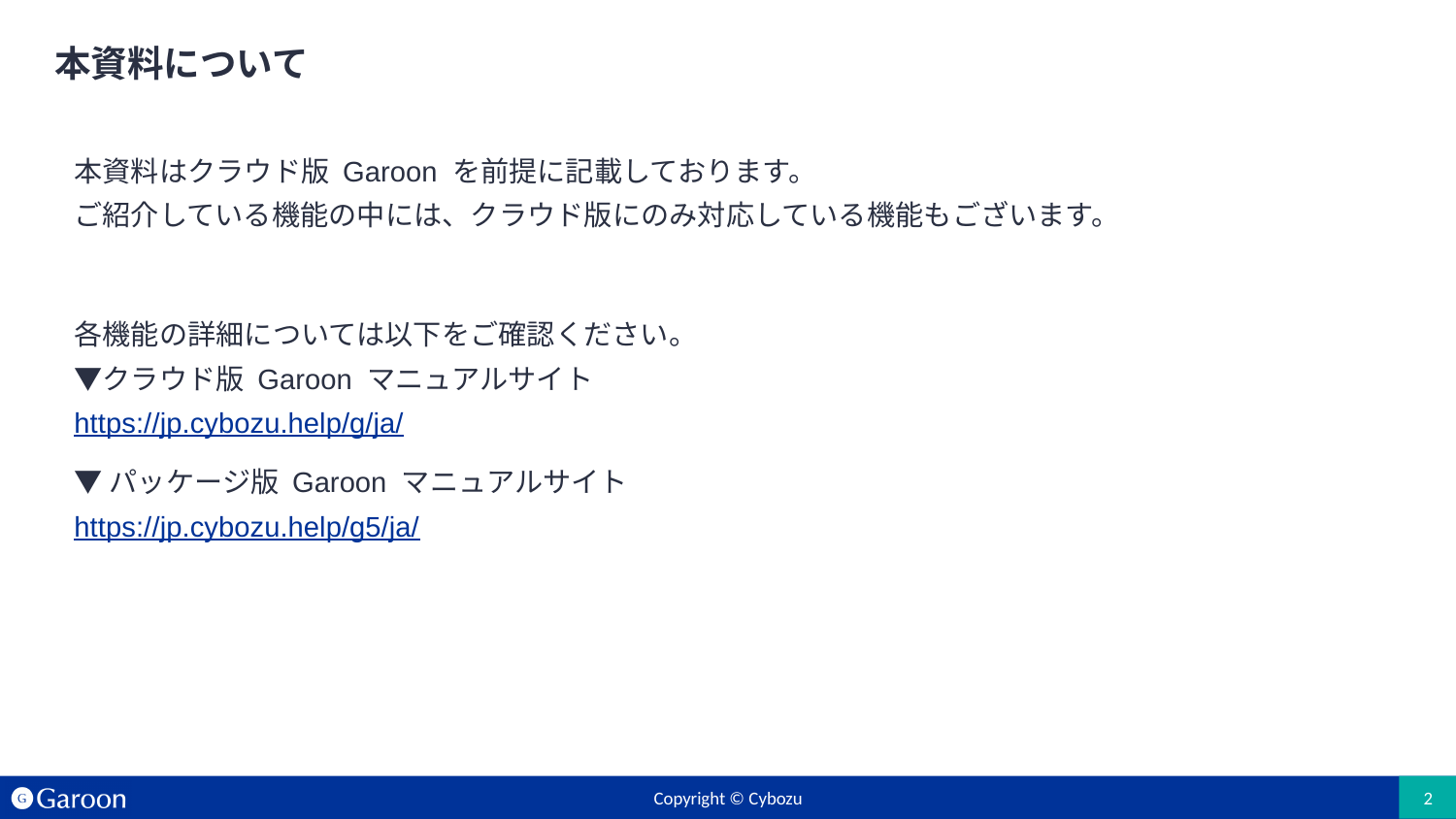

# 本資料について
本資料はクラウド版 Garoon を前提に記載しております。
ご紹介している機能の中には、クラウド版にのみ対応している機能もございます。

各機能の詳細については以下をご確認ください。　
▼クラウド版 Garoon マニュアルサイト
https://jp.cybozu.help/g/ja/
▼パッケージ版 Garoon マニュアルサイト
https://jp.cybozu.help/g5/ja/